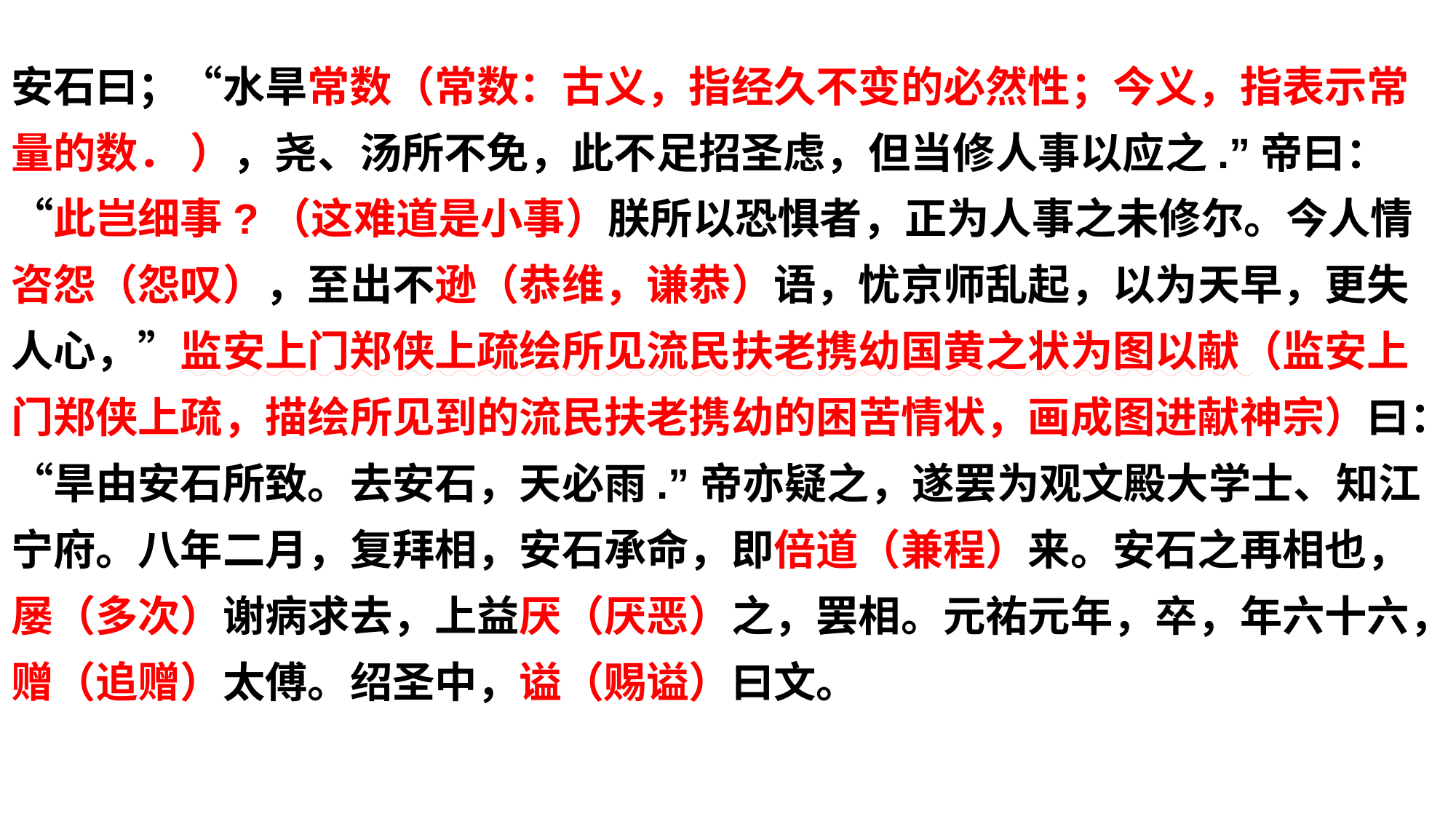

安石曰；“水旱常数（常数：古义，指经久不变的必然性；今义，指表示常量的数． ），尧、汤所不免，此不足招圣虑，但当修人事以应之.”帝曰：“此岂细事?（这难道是小事）朕所以恐惧者，正为人事之未修尔。今人情咨怨（怨叹），至出不逊（恭维，谦恭）语，忧京师乱起，以为天早，更失人心，”监安上门郑侠上疏绘所见流民扶老携幼国黄之状为图以献（监安上门郑侠上疏，描绘所见到的流民扶老携幼的困苦情状，画成图进献神宗）曰：“旱由安石所致。去安石，天必雨.”帝亦疑之，遂罢为观文殿大学士、知江宁府。八年二月，复拜相，安石承命，即倍道（兼程）来。安石之再相也，屡（多次）谢病求去，上益厌（厌恶）之，罢相。元祐元年，卒，年六十六，赠（追赠）太傅。绍圣中，谥（赐谥）曰文。